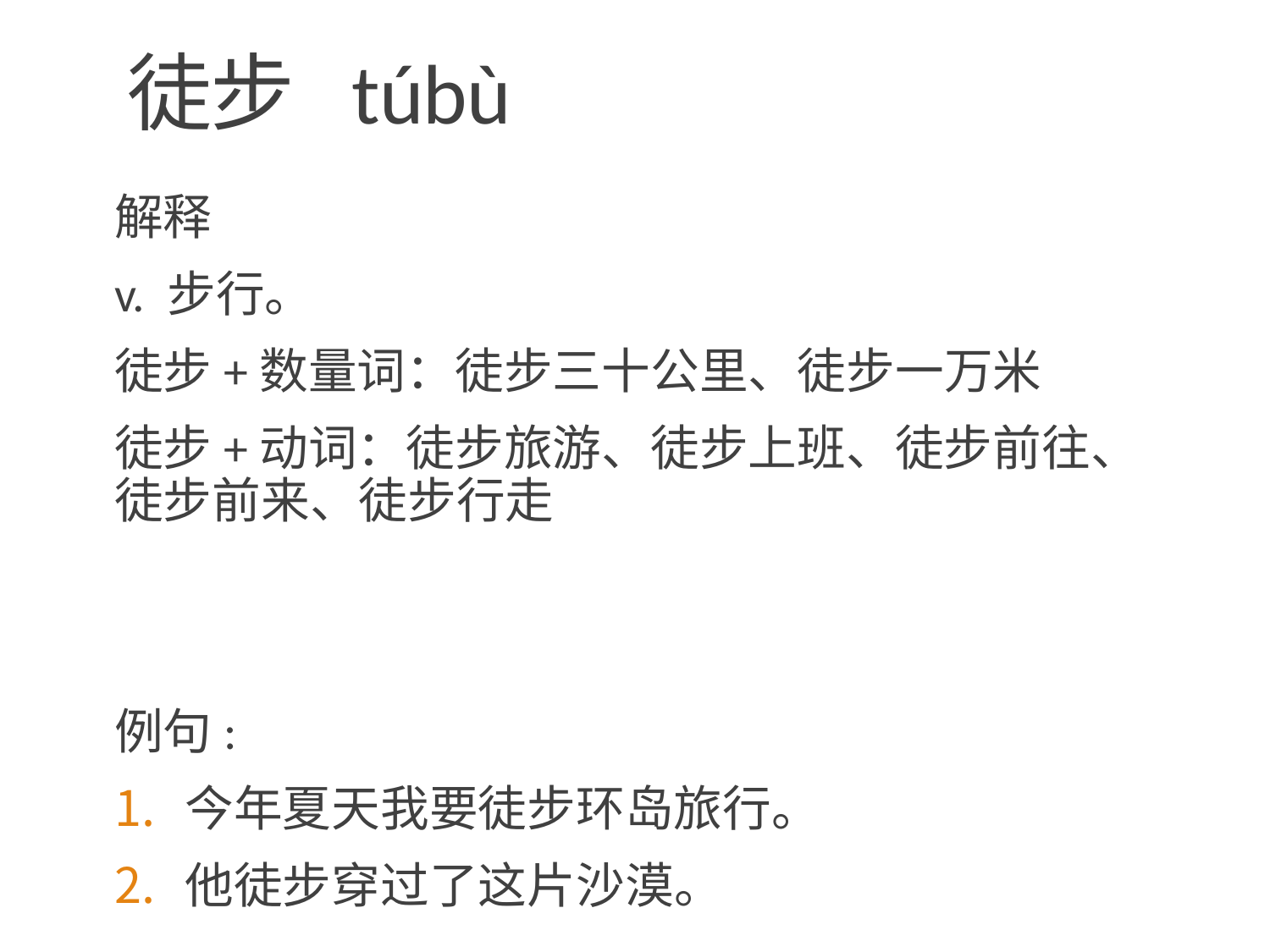

# 徒步  túbù
解释
v. 步行。
徒步+数量词：徒步三十公里、徒步一万米
徒步+动词：徒步旅游、徒步上班、徒步前往、徒步前来、徒步行走

例句:
今年夏天我要徒步环岛旅行。
他徒步穿过了这片沙漠。